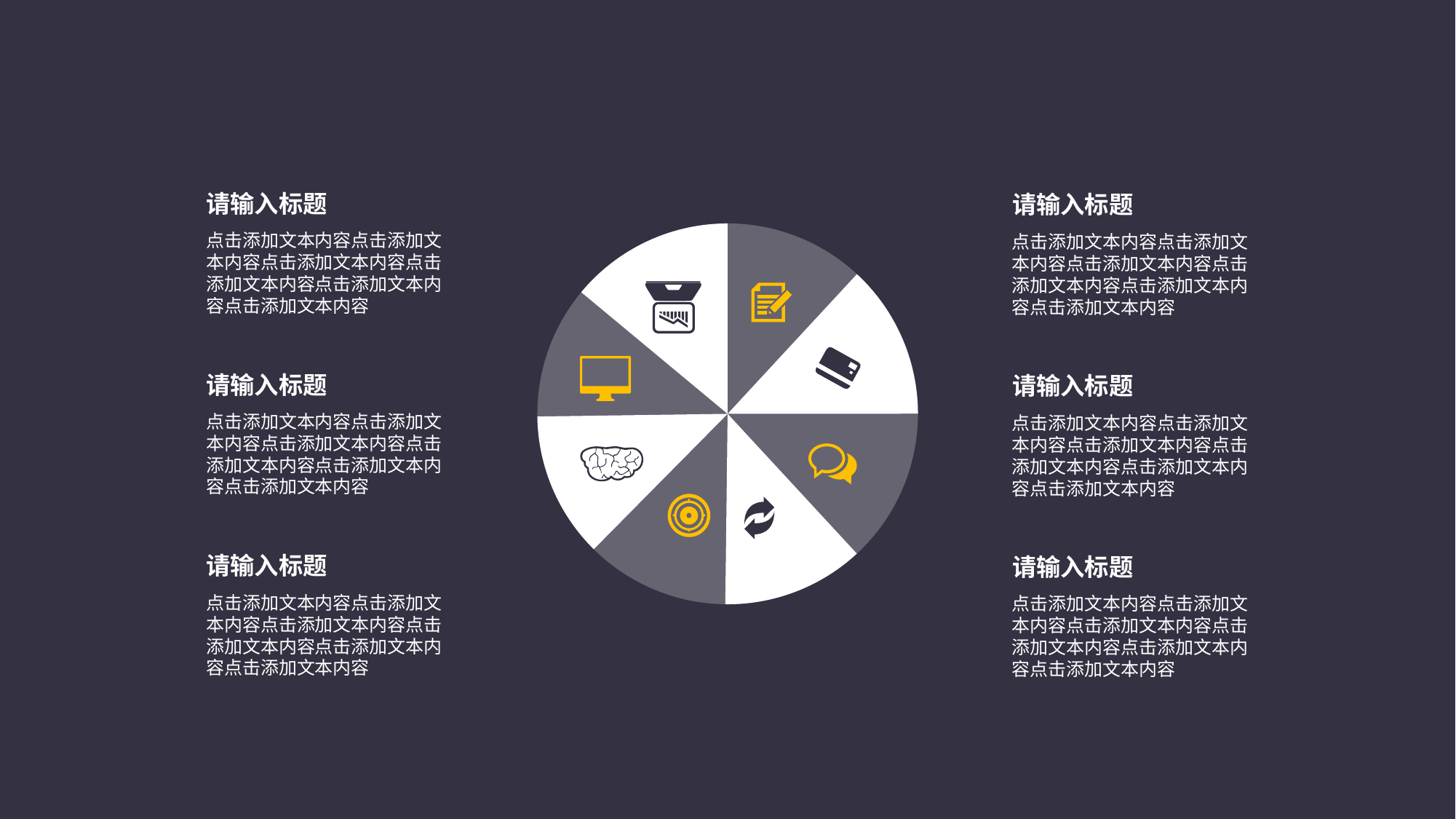

请输入标题
点击添加文本内容点击添加文本内容点击添加文本内容点击添加文本内容点击添加文本内容点击添加文本内容
请输入标题
点击添加文本内容点击添加文本内容点击添加文本内容点击添加文本内容点击添加文本内容点击添加文本内容

请输入标题
点击添加文本内容点击添加文本内容点击添加文本内容点击添加文本内容点击添加文本内容点击添加文本内容
请输入标题
点击添加文本内容点击添加文本内容点击添加文本内容点击添加文本内容点击添加文本内容点击添加文本内容

请输入标题
点击添加文本内容点击添加文本内容点击添加文本内容点击添加文本内容点击添加文本内容点击添加文本内容
请输入标题
点击添加文本内容点击添加文本内容点击添加文本内容点击添加文本内容点击添加文本内容点击添加文本内容